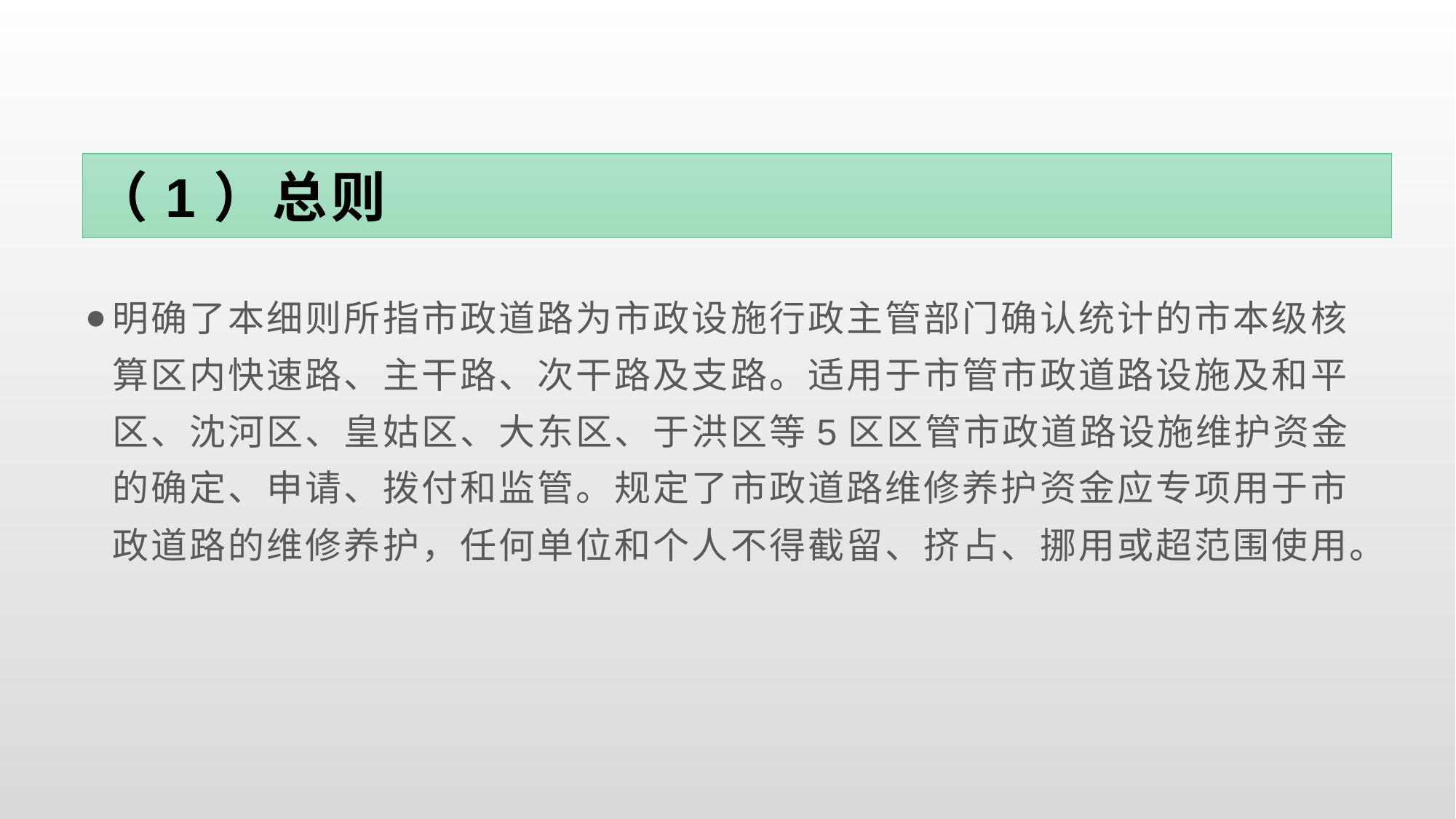

# （1）总则
明确了本细则所指市政道路为市政设施行政主管部门确认统计的市本级核算区内快速路、主干路、次干路及支路。适用于市管市政道路设施及和平区、沈河区、皇姑区、大东区、于洪区等5区区管市政道路设施维护资金的确定、申请、拨付和监管。规定了市政道路维修养护资金应专项用于市政道路的维修养护，任何单位和个人不得截留、挤占、挪用或超范围使用。